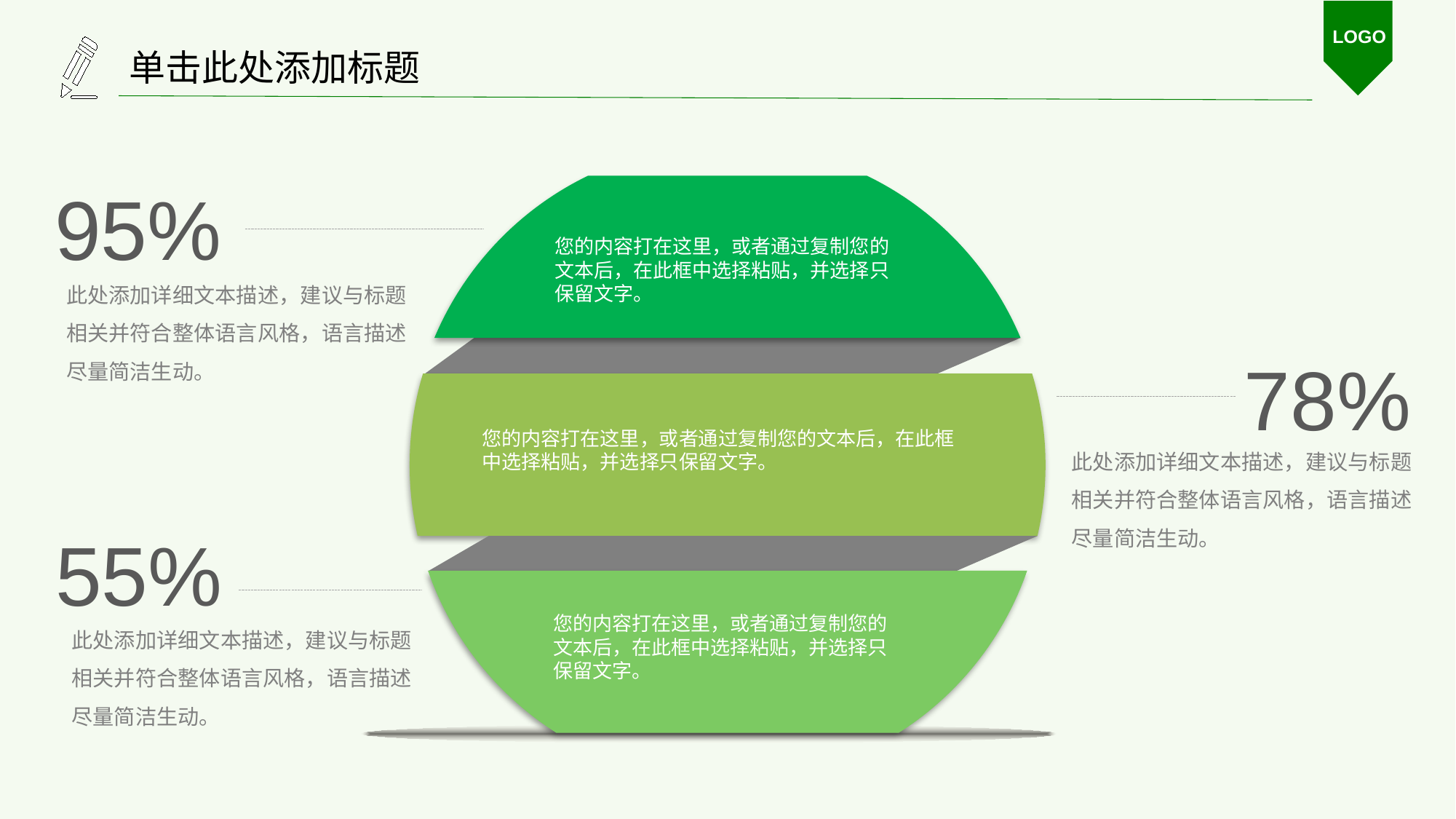

LOGO

单击此处添加标题
95%

您的内容打在这里，或者通过复制您的文本后，在此框中选择粘贴，并选择只保留文字。
此处添加详细文本描述，建议与标题相关并符合整体语言风格，语言描述尽量简洁生动。

78%

您的内容打在这里，或者通过复制您的文本后，在此框中选择粘贴，并选择只保留文字。
此处添加详细文本描述，建议与标题相关并符合整体语言风格，语言描述尽量简洁生动。
55%

您的内容打在这里，或者通过复制您的文本后，在此框中选择粘贴，并选择只保留文字。
此处添加详细文本描述，建议与标题相关并符合整体语言风格，语言描述尽量简洁生动。